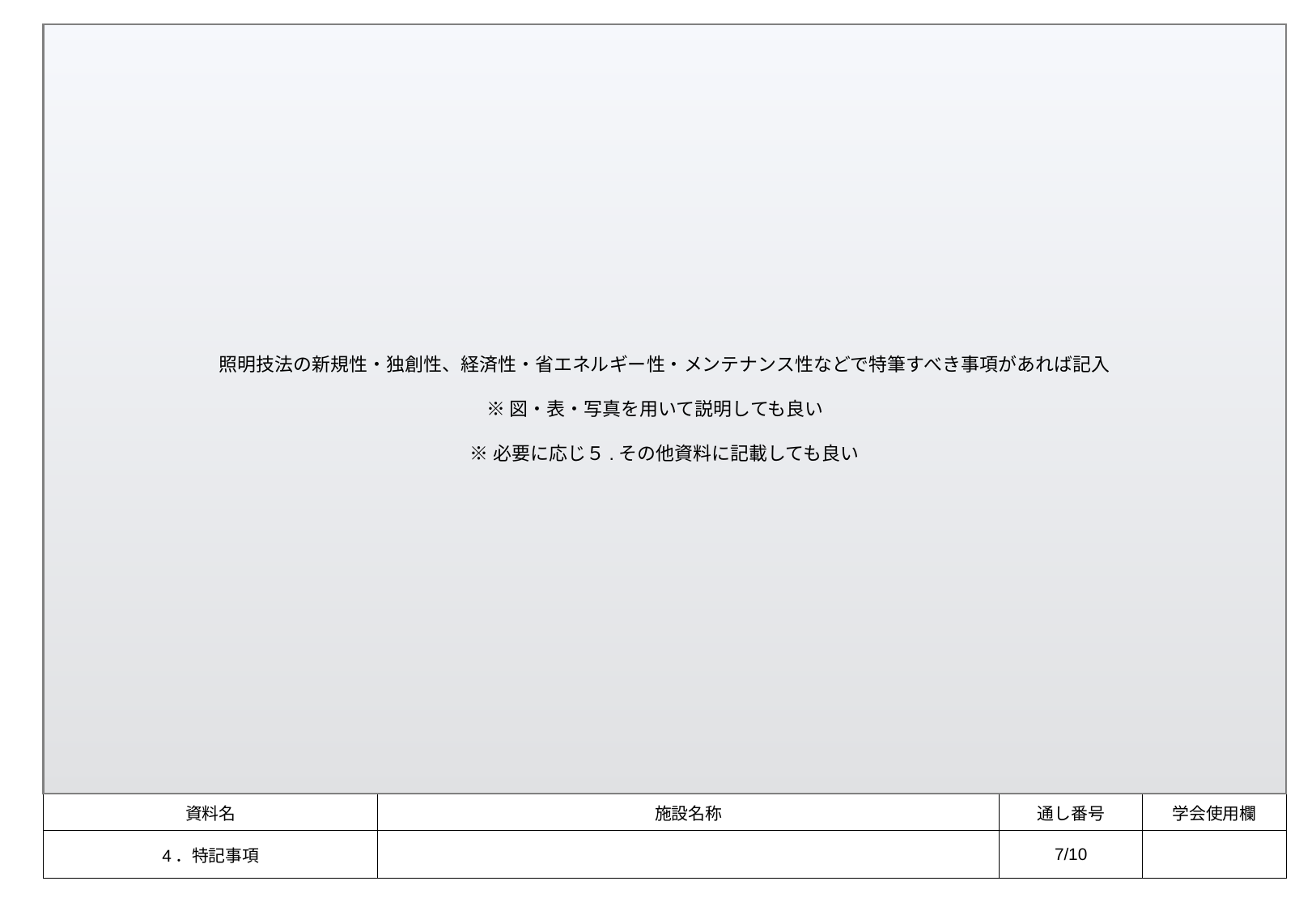

|  |  |  |  |
| --- | --- | --- | --- |
| 資料名 | 施設名称 | 通し番号 | 学会使用欄 |
| 4．特記事項 |  | 7/10 |  |
照明技法の新規性・独創性、経済性・省エネルギー性・メンテナンス性などで特筆すべき事項があれば記入

※図・表・写真を用いて説明しても良い

※必要に応じ５.その他資料に記載しても良い